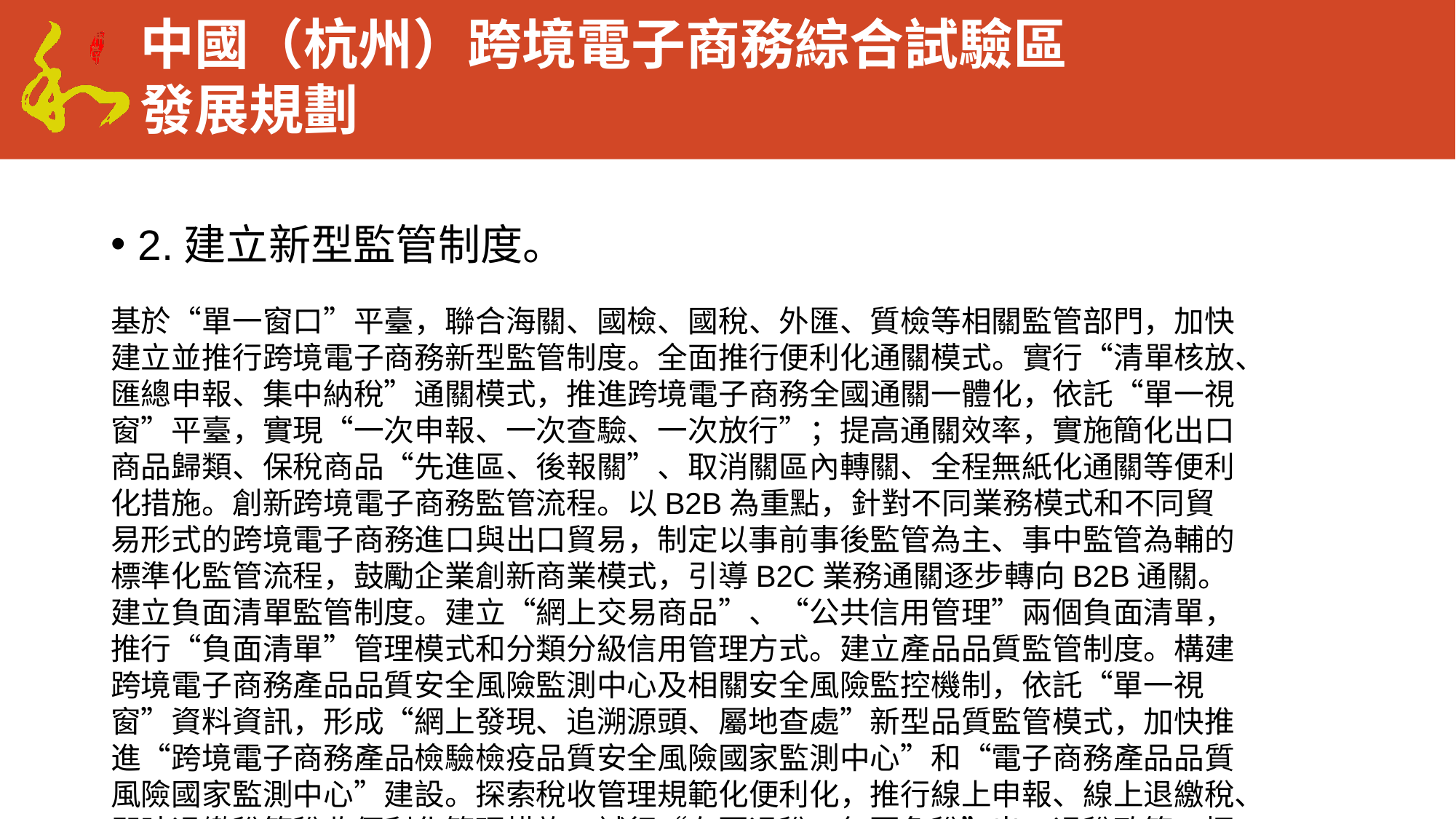

# 中國（杭州）跨境電子商務綜合試驗區 發展規劃
2.建立新型監管制度。
基於“單一窗口”平臺，聯合海關、國檢、國稅、外匯、質檢等相關監管部門，加快建立並推行跨境電子商務新型監管制度。全面推行便利化通關模式。實行“清單核放、匯總申報、集中納稅”通關模式，推進跨境電子商務全國通關一體化，依託“單一視窗”平臺，實現“一次申報、一次查驗、一次放行”；提高通關效率，實施簡化出口商品歸類、保稅商品“先進區、後報關”、取消關區內轉關、全程無紙化通關等便利化措施。創新跨境電子商務監管流程。以B2B為重點，針對不同業務模式和不同貿易形式的跨境電子商務進口與出口貿易，制定以事前事後監管為主、事中監管為輔的標準化監管流程，鼓勵企業創新商業模式，引導B2C業務通關逐步轉向B2B通關。建立負面清單監管制度。建立“網上交易商品”、“公共信用管理”兩個負面清單，推行“負面清單”管理模式和分類分級信用管理方式。建立產品品質監管制度。構建跨境電子商務產品品質安全風險監測中心及相關安全風險監控機制，依託“單一視窗”資料資訊，形成“網上發現、追溯源頭、屬地查處”新型品質監管模式，加快推進“跨境電子商務產品檢驗檢疫品質安全風險國家監測中心”和“電子商務產品品質風險國家監測中心”建設。探索稅收管理規範化便利化，推行線上申報、線上退繳稅、即時退繳稅等稅收便利化管理措施；試行“有票退稅、無票免稅”出口退稅政策；探索試行跨境電子商務進口與一般貿易統一稅制政策。